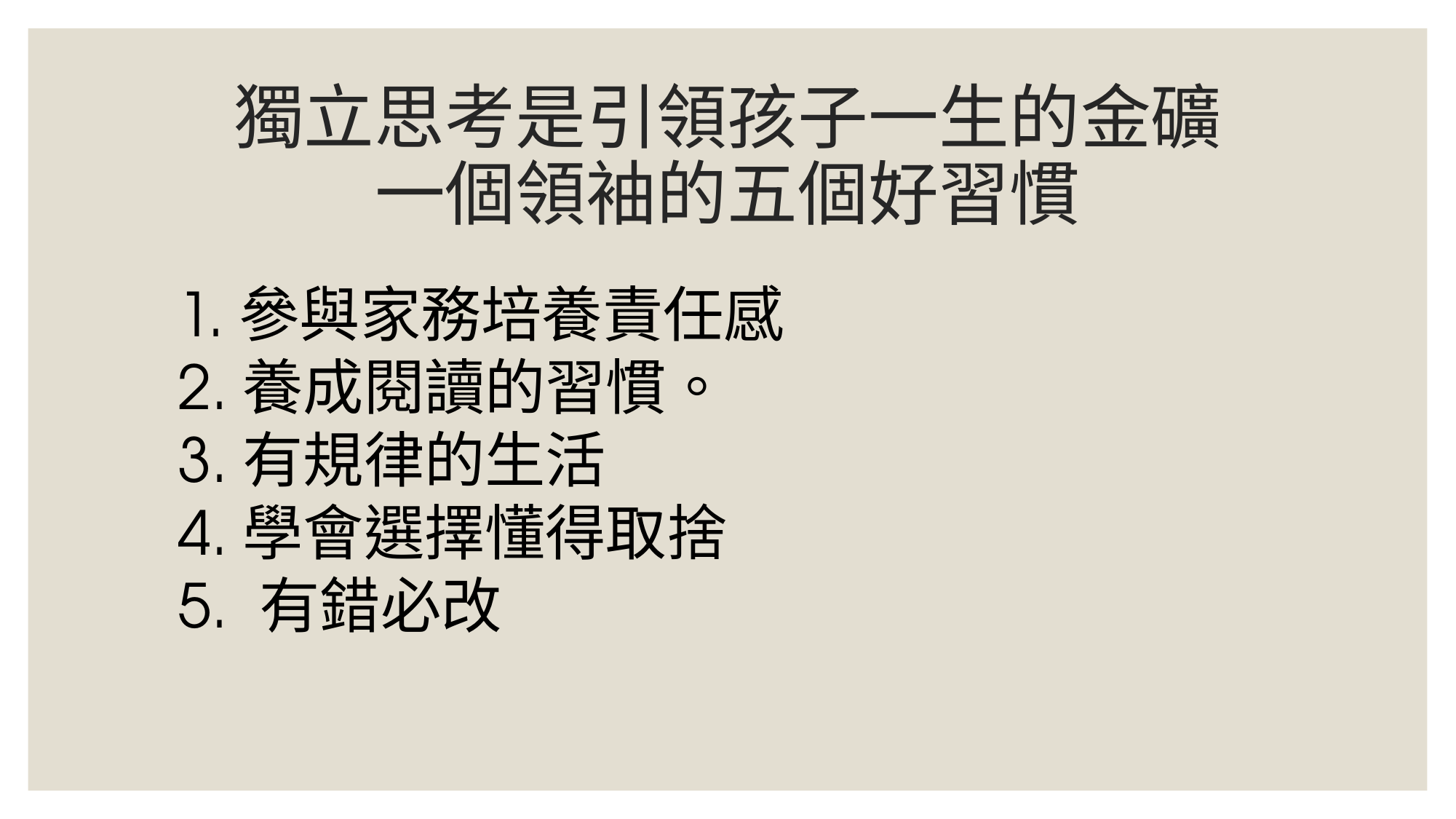

# 獨立思考是引領孩子一生的金礦 一個領袖的五個好習慣
1.參與家務培養責任感
2.養成閱讀的習慣。
3.有規律的生活
4.學會選擇懂得取捨
5. 有錯必改